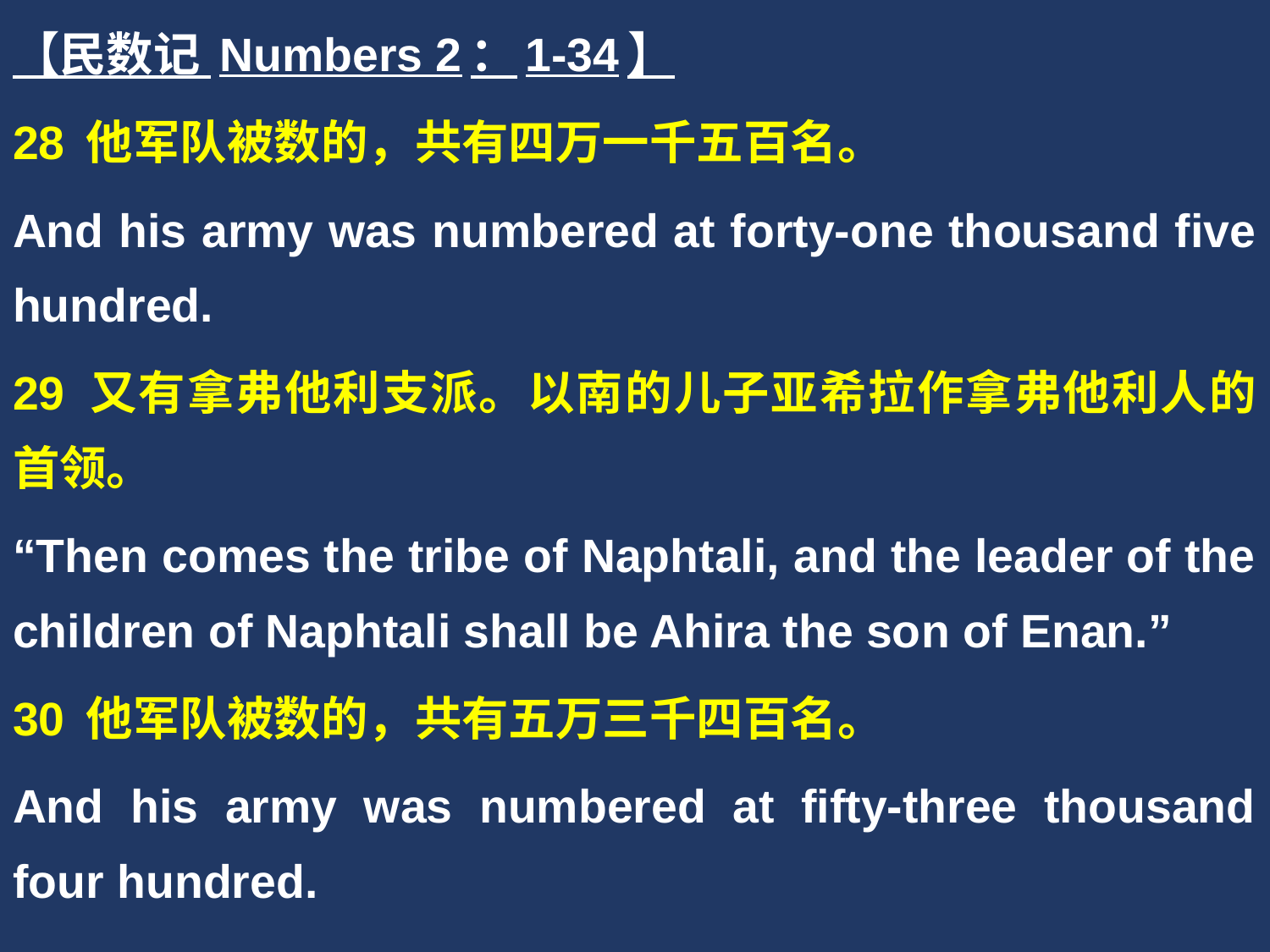

【民数记 Numbers 2：1-34】
28 他军队被数的，共有四万一千五百名。
And his army was numbered at forty-one thousand five hundred.
29 又有拿弗他利支派。以南的儿子亚希拉作拿弗他利人的首领。
“Then comes the tribe of Naphtali, and the leader of the children of Naphtali shall be Ahira the son of Enan.”
30 他军队被数的，共有五万三千四百名。
And his army was numbered at fifty-three thousand four hundred.